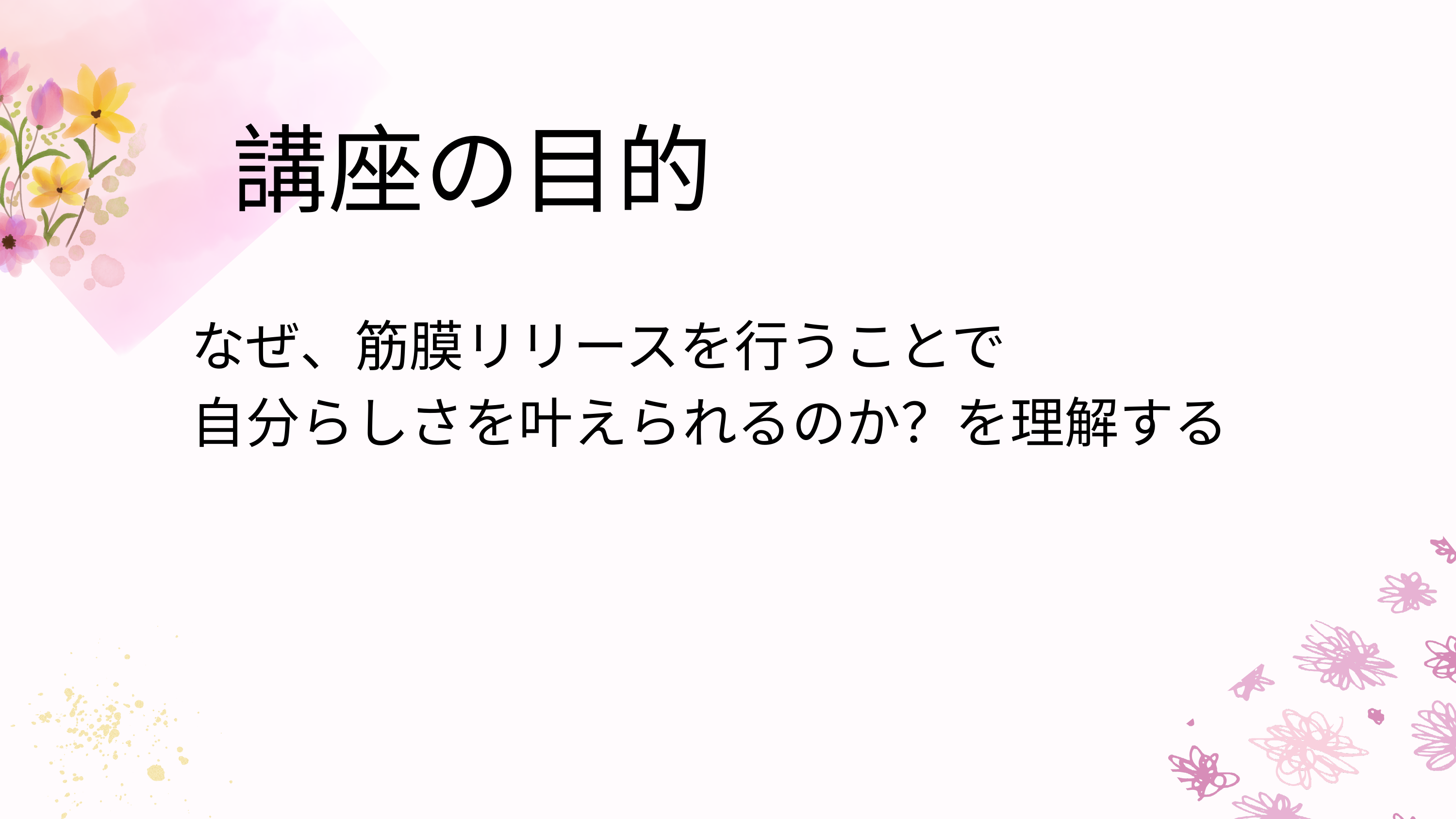

講座の目的
なぜ、筋膜リリースを行うことで
自分らしさを叶えられるのか？を理解する